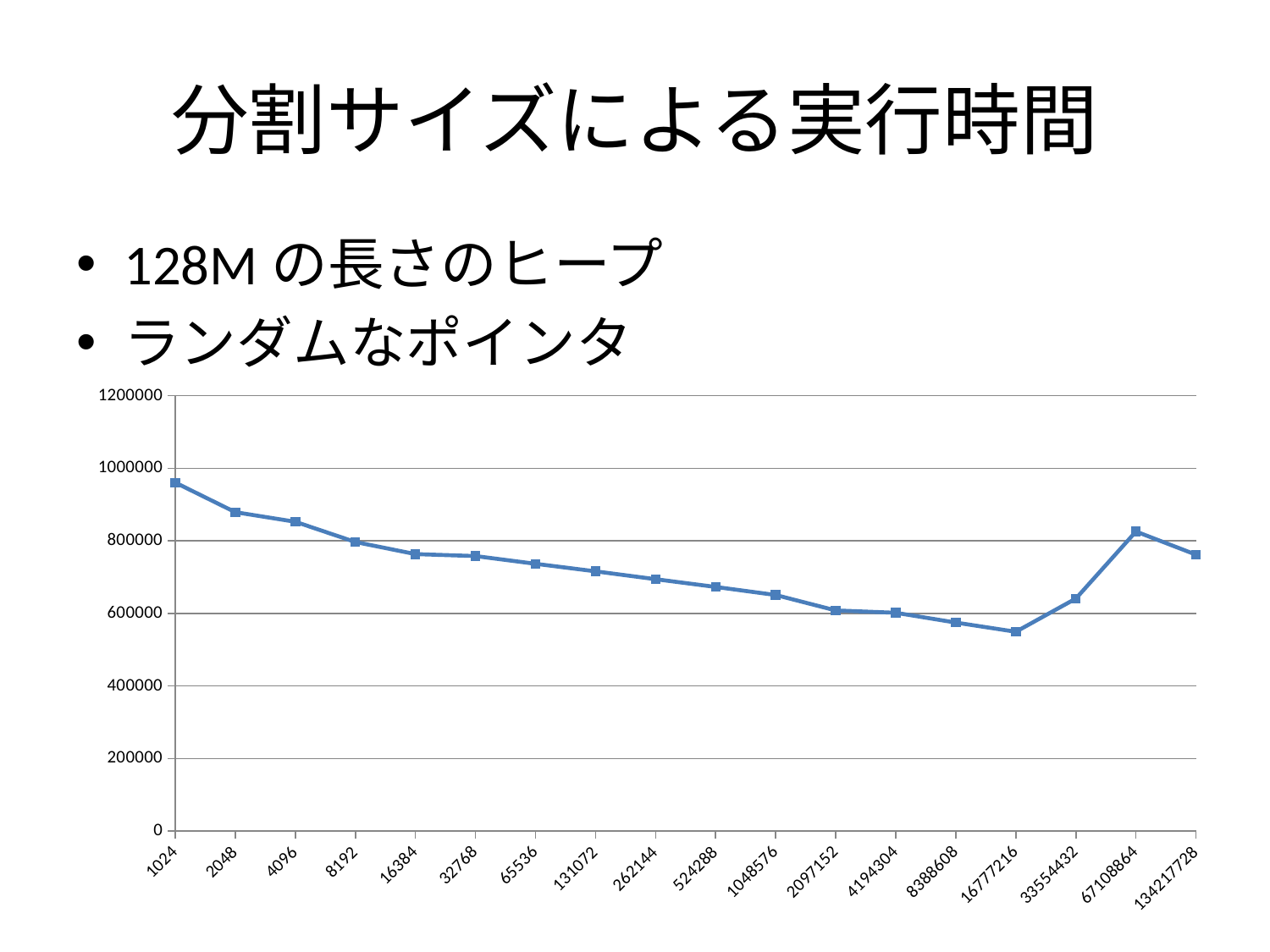

# 分割サイズによる実行時間
128Mの長さのヒープ
ランダムなポインタ

### Chart

| Category |  |
|---|---|
| 1024 | 960392.0 |
| 2048 | 878874.0 |
| 4096 | 852391.0 |
| 8192 | 796644.0 |
| 16384 | 763271.0 |
| 32768 | 757946.0 |
| 65536 | 736620.0 |
| 131072 | 715843.0 |
| 262144 | 694229.0 |
| 524288 | 672811.0 |
| 1048576 | 650657.0 |
| 2097152 | 608155.0 |
| 4194304 | 601706.0 |
| 8388608 | 574625.0 |
| 16777216 | 549261.0 |
| 33554432 | 640894.0 |
| 67108864 | 825602.0 |
| 134217728 | 761777.0 |